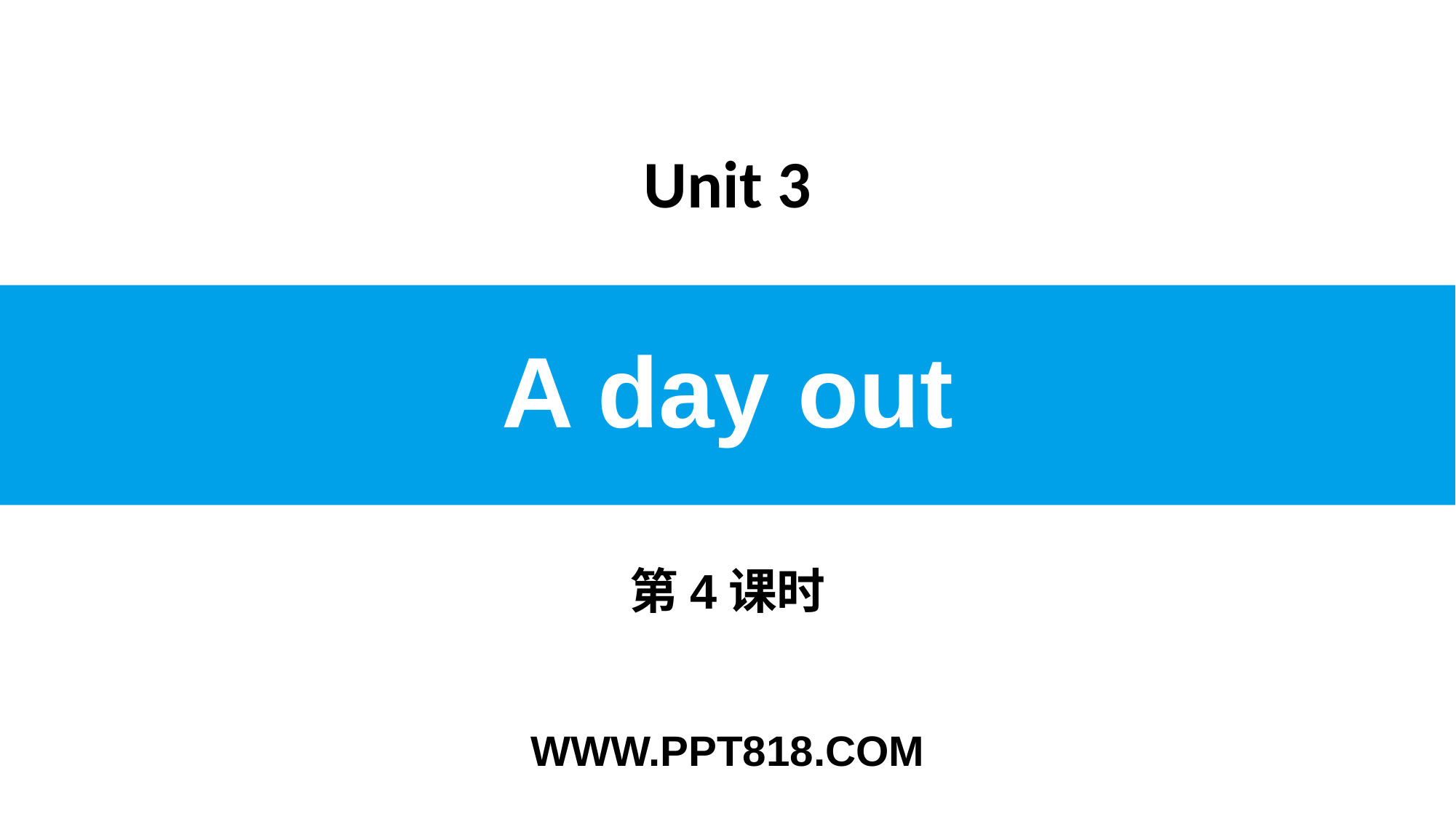

Unit 3
# A day out
第4课时
WWW.PPT818.COM